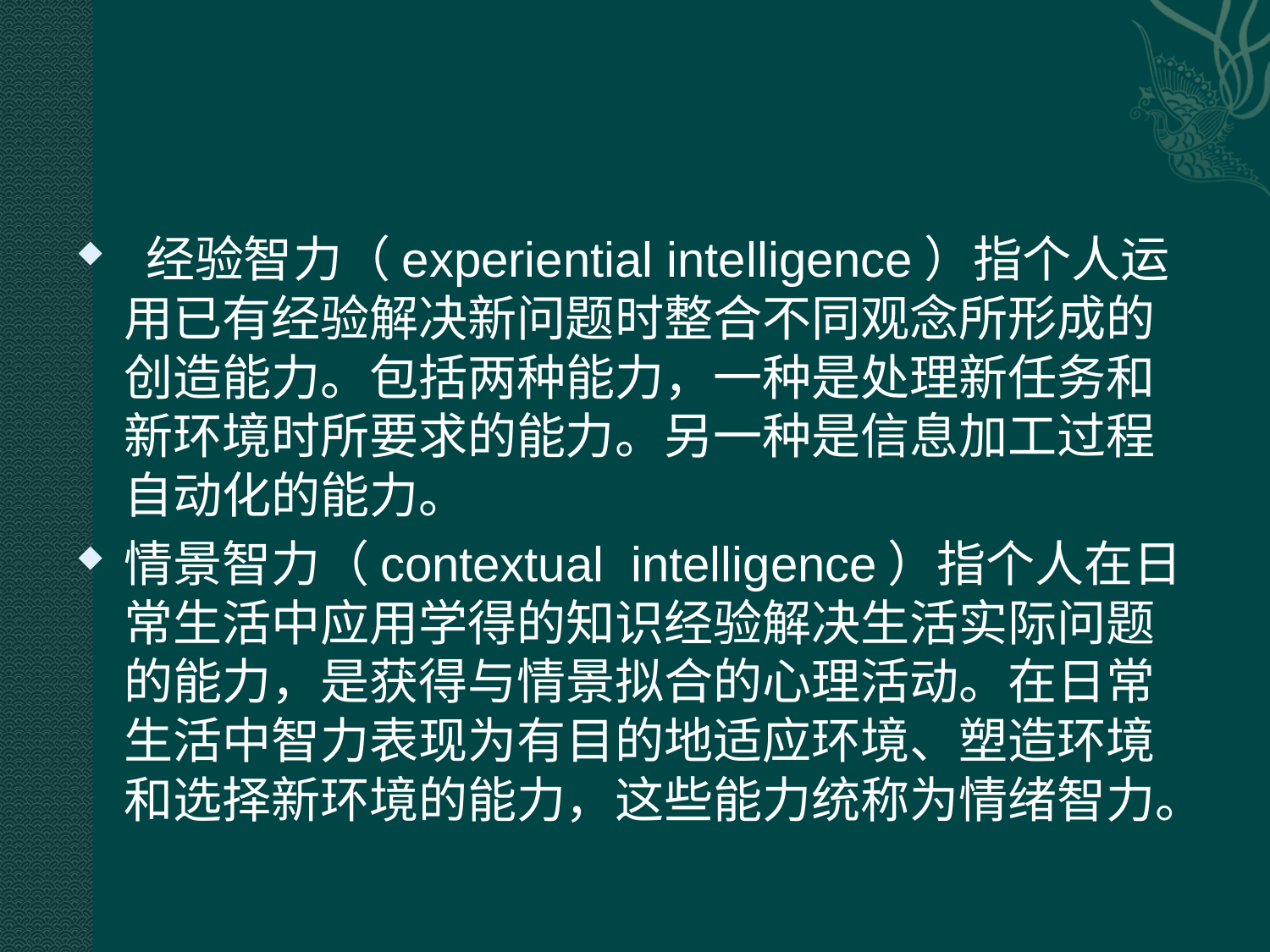

#
 经验智力（experiential intelligence）指个人运用已有经验解决新问题时整合不同观念所形成的创造能力。包括两种能力，一种是处理新任务和新环境时所要求的能力。另一种是信息加工过程自动化的能力。
情景智力（contextual  intelligence）指个人在日常生活中应用学得的知识经验解决生活实际问题的能力，是获得与情景拟合的心理活动。在日常生活中智力表现为有目的地适应环境、塑造环境和选择新环境的能力，这些能力统称为情绪智力。